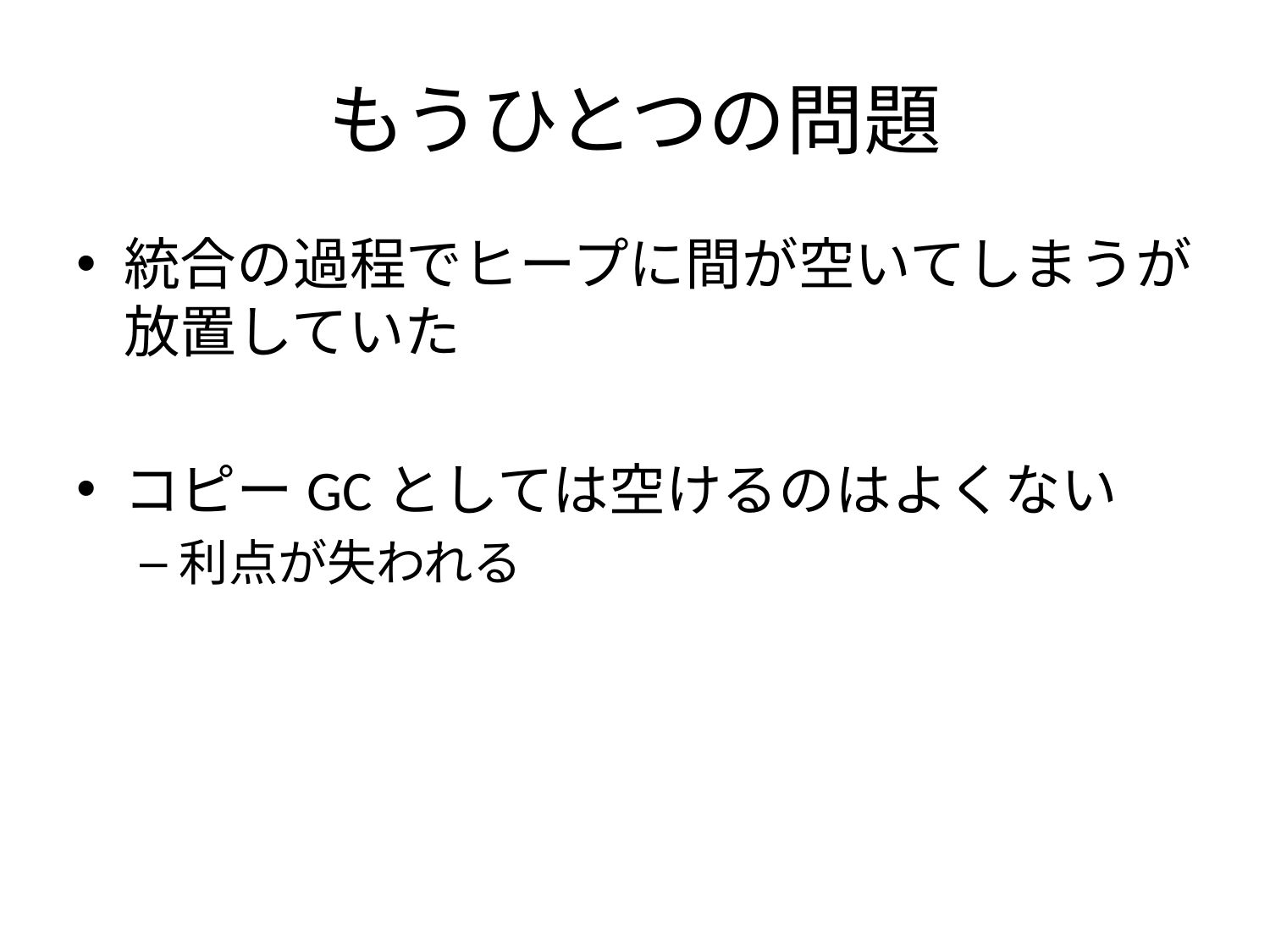

# もうひとつの問題
統合の過程でヒープに間が空いてしまうが
放置していた

コピーGCとしては空けるのはよくない
利点が失われる